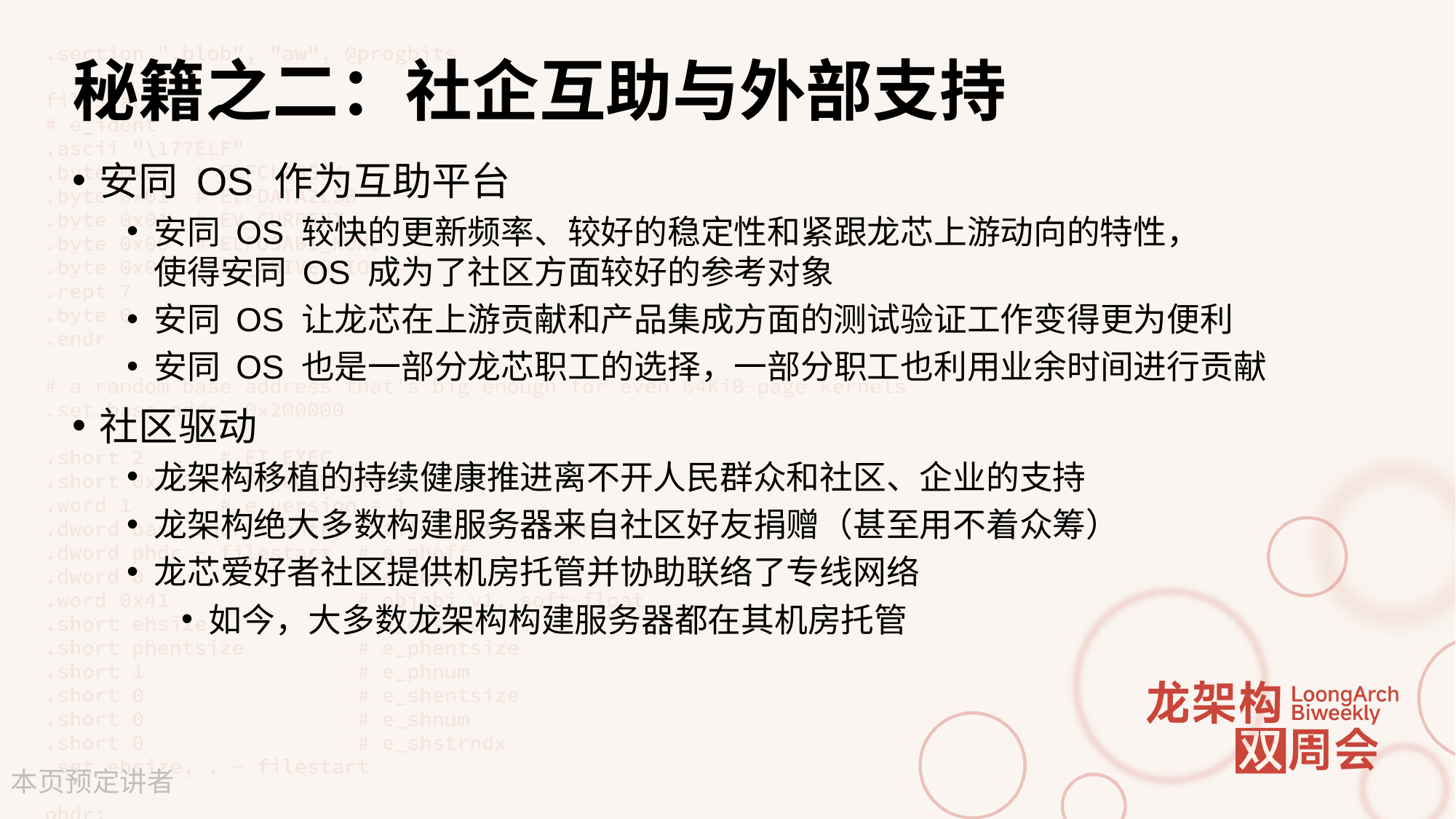

# 秘籍之二：社企互助与外部支持
安同 OS 作为互助平台
安同 OS 较快的更新频率、较好的稳定性和紧跟龙芯上游动向的特性，
使得安同 OS 成为了社区方面较好的参考对象
安同 OS 让龙芯在上游贡献和产品集成方面的测试验证工作变得更为便利
安同 OS 也是一部分龙芯职工的选择，一部分职工也利用业余时间进行贡献
社区驱动
龙架构移植的持续健康推进离不开人民群众和社区、企业的支持
龙架构绝大多数构建服务器来自社区好友捐赠（甚至用不着众筹）
龙芯爱好者社区提供机房托管并协助联络了专线网络
如今，大多数龙架构构建服务器都在其机房托管